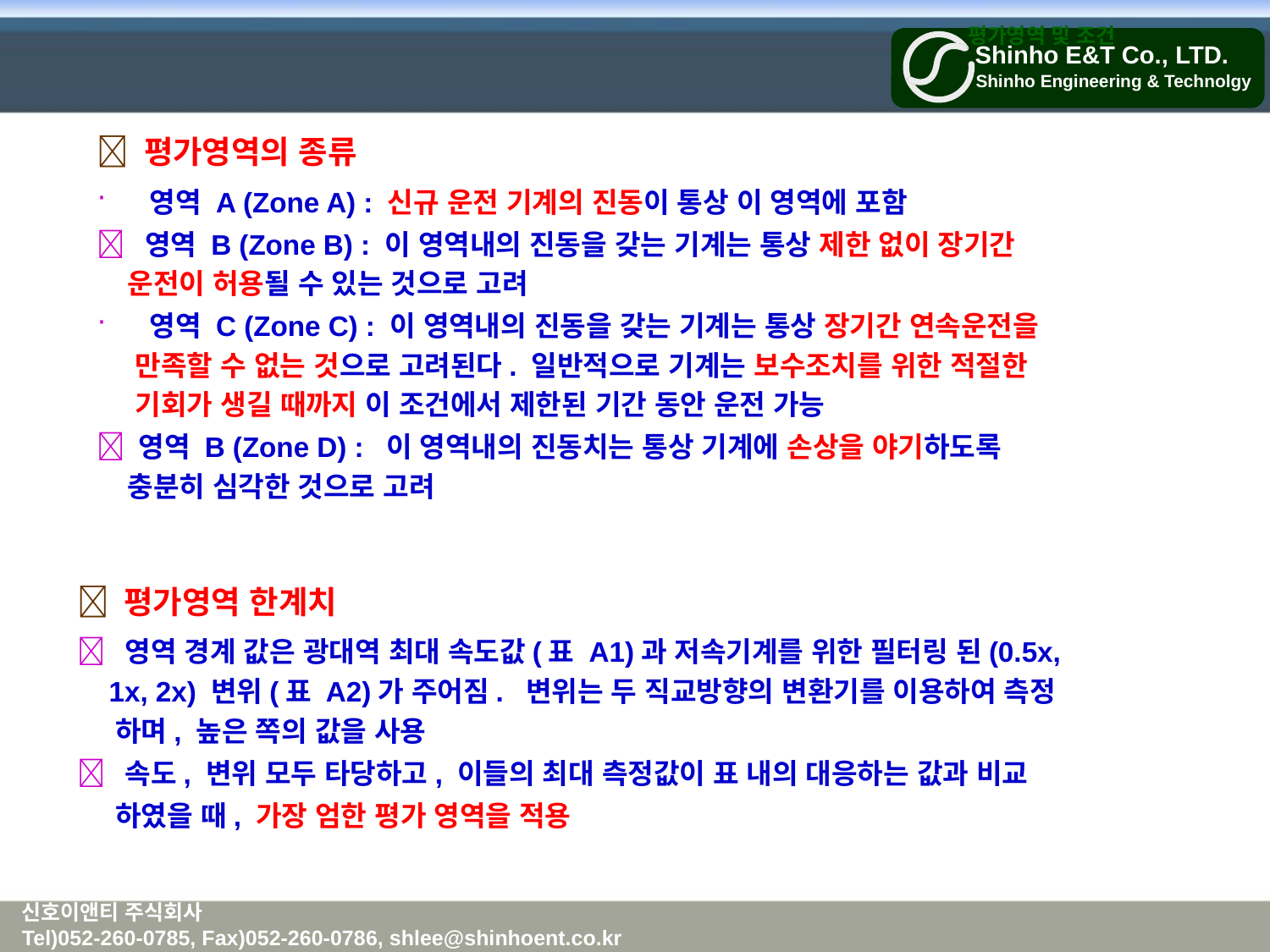

평가영역 및 조건
♣ 평가영역의 종류
  영역 A (Zone A) : 신규 운전 기계의 진동이 통상 이 영역에 포함
•  영역 B (Zone B) : 이 영역내의 진동을 갖는 기계는 통상 제한 없이 장기간
   운전이 허용될 수 있는 것으로 고려
  영역 C (Zone C) : 이 영역내의 진동을 갖는 기계는 통상 장기간 연속운전을
    만족할 수 없는 것으로 고려된다. 일반적으로 기계는 보수조치를 위한 적절한
    기회가 생길 때까지 이 조건에서 제한된 기간 동안 운전 가능
• 영역 B (Zone D) :  이 영역내의 진동치는 통상 기계에 손상을 야기하도록
   충분히 심각한 것으로 고려
♣ 평가영역 한계치
•  영역 경계 값은 광대역 최대 속도값(표 A1)과 저속기계를 위한 필터링 된(0.5x,
    1x, 2x) 변위(표 A2)가 주어짐.  변위는 두 직교방향의 변환기를 이용하여 측정
    하며, 높은 쪽의 값을 사용
•  속도, 변위 모두 타당하고, 이들의 최대 측정값이 표 내의 대응하는 값과 비교
    하였을 때, 가장 엄한 평가 영역을 적용